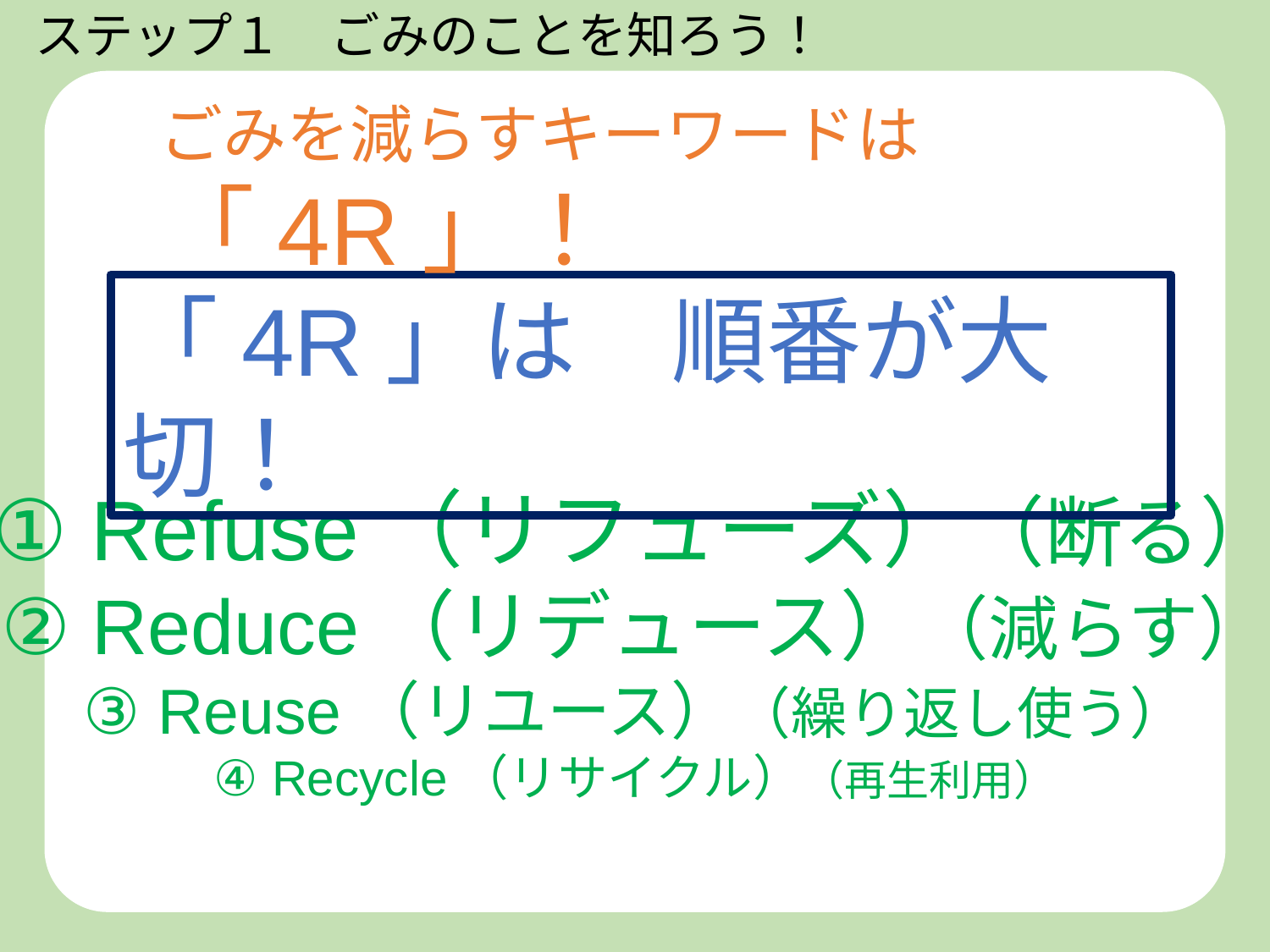

ステップ１　ごみのことを知ろう！

ごみを減らすキーワードは 「4R」！
「4R」は　順番が大切！
① Refuse（リフューズ）（断る）
② Reduce（リデュース）（減らす）
③ Reuse（リユース）（繰り返し使う）
④ Recycle（リサイクル）（再生利用）